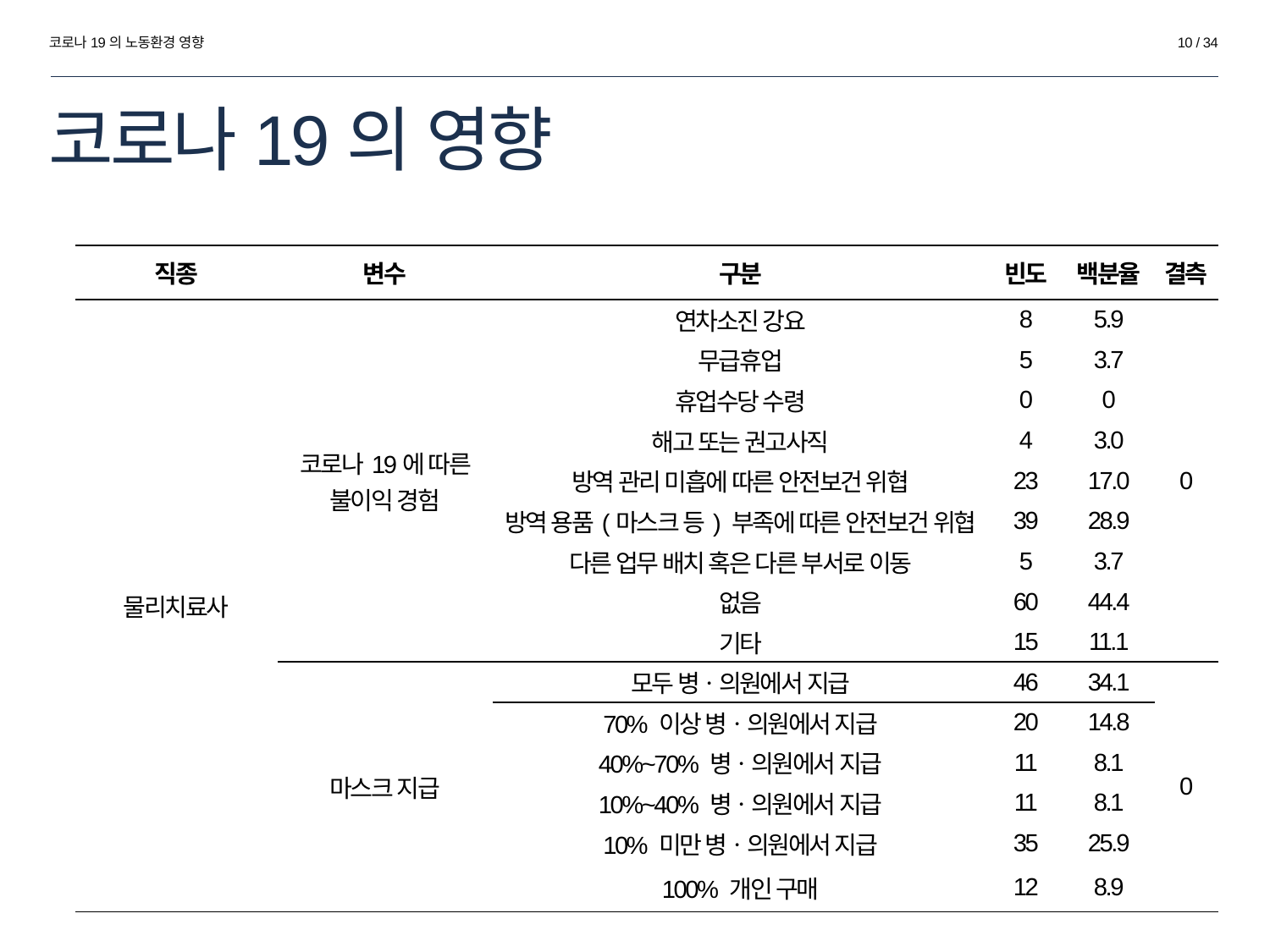

코로나19의 노동환경 영향
10 / 34
# 코로나19의 영향
| 직종 | 변수 | 구분 | 빈도 | 백분율 | 결측 |
| --- | --- | --- | --- | --- | --- |
| 물리치료사 | 코로나19에 따른 불이익 경험 | 연차소진 강요 | 8 | 5.9 | 0 |
|  |  | 무급휴업 | 5 | 3.7 |  |
|  |  | 휴업수당 수령 | 0 | 0 |  |
|  |  | 해고 또는 권고사직 | 4 | 3.0 |  |
|  |  | 방역 관리 미흡에 따른 안전보건 위협 | 23 | 17.0 |  |
|  |  | 방역 용품(마스크 등) 부족에 따른 안전보건 위협 | 39 | 28.9 |  |
|  |  | 다른 업무 배치 혹은 다른 부서로 이동 | 5 | 3.7 |  |
|  |  | 없음 | 60 | 44.4 |  |
|  |  | 기타 | 15 | 11.1 |  |
|  | 마스크 지급 | 모두 병ㆍ의원에서 지급 | 46 | 34.1 | 0 |
|  |  | 70% 이상 병ㆍ의원에서 지급 | 20 | 14.8 |  |
|  |  | 40%~70% 병ㆍ의원에서 지급 | 11 | 8.1 |  |
|  |  | 10%~40% 병ㆍ의원에서 지급 | 11 | 8.1 |  |
|  |  | 10% 미만 병ㆍ의원에서 지급 | 35 | 25.9 |  |
|  |  | 100% 개인 구매 | 12 | 8.9 |  |